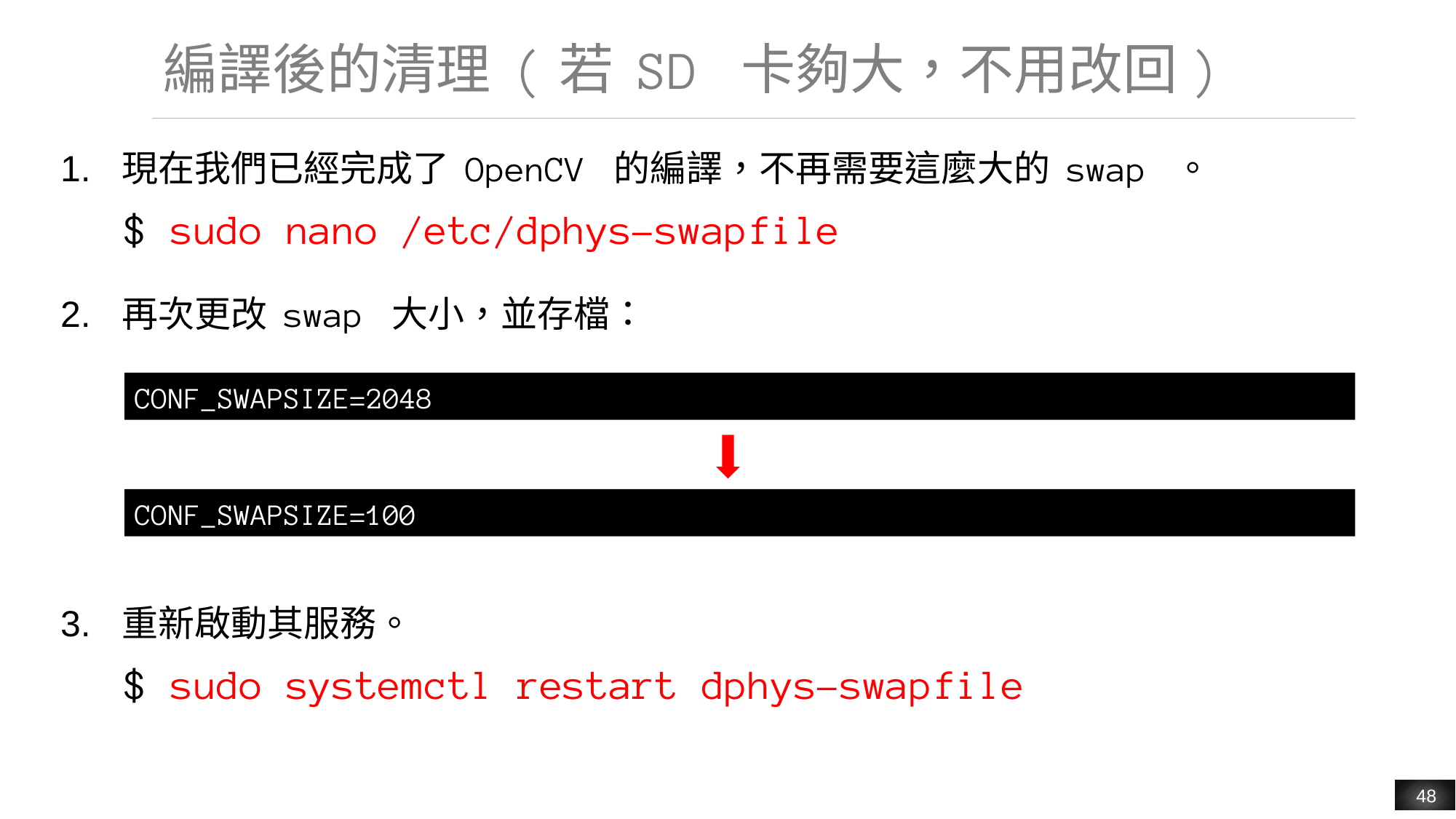

# 編譯後的清理 (若 SD 卡夠大，不用改回)
現在我們已經完成了 OpenCV 的編譯，不再需要這麼大的 swap 。
$ sudo nano /etc/dphys-swapfile
再次更改 swap 大小，並存檔：

重新啟動其服務。
$ sudo systemctl restart dphys-swapfile
CONF_SWAPSIZE=2048

CONF_SWAPSIZE=100